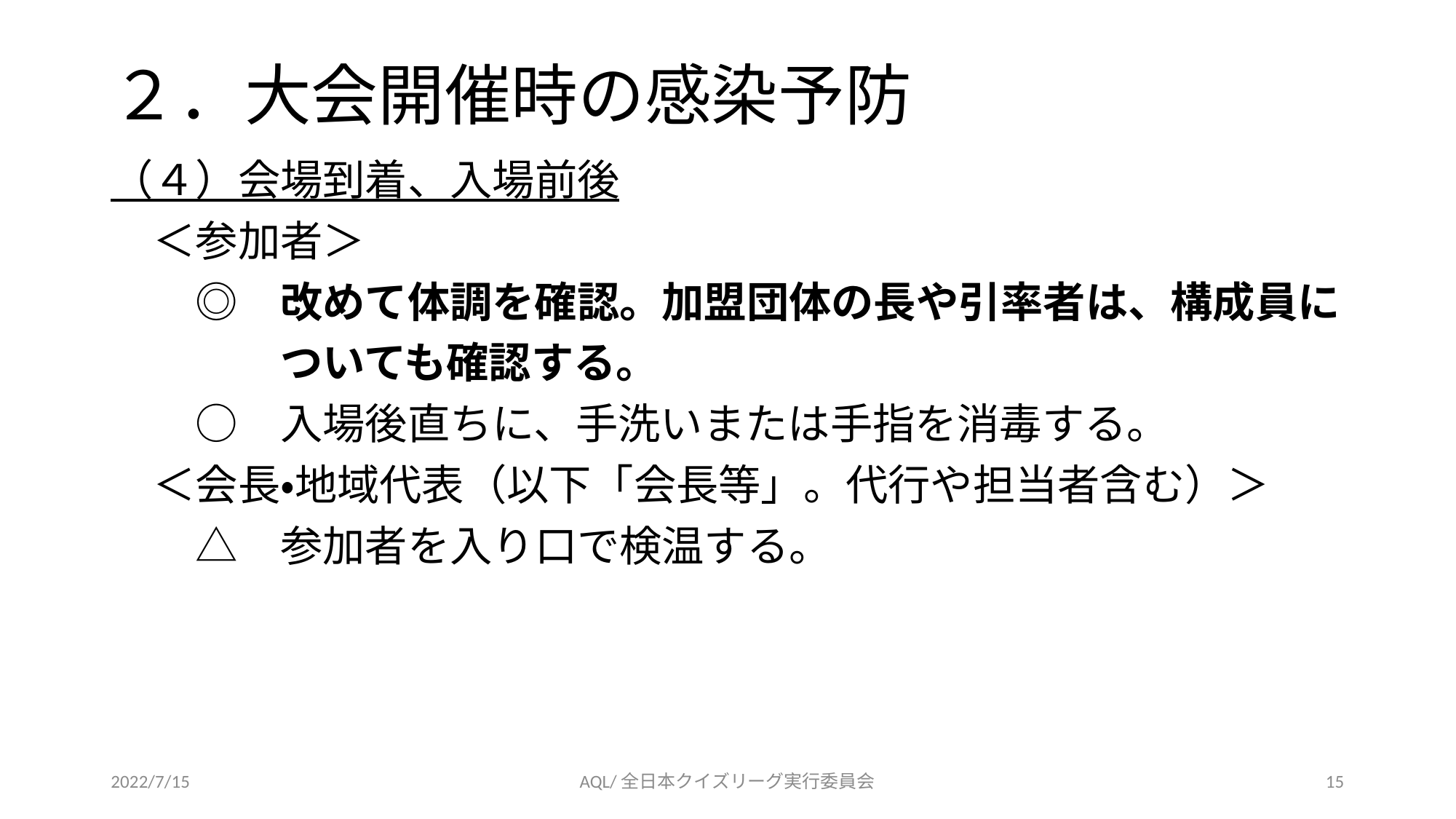

２．大会開催時の感染予防
（４）会場到着、入場前後
　＜参加者＞
　　◎　改めて体調を確認。加盟団体の長や引率者は、構成員に
　　　　ついても確認する。
　　○　入場後直ちに、手洗いまたは手指を消毒する。
　＜会長・地域代表（以下「会長等」。代行や担当者含む）＞
　　△　参加者を入り口で検温する。
2022/7/15
AQL/全日本クイズリーグ実行委員会
15